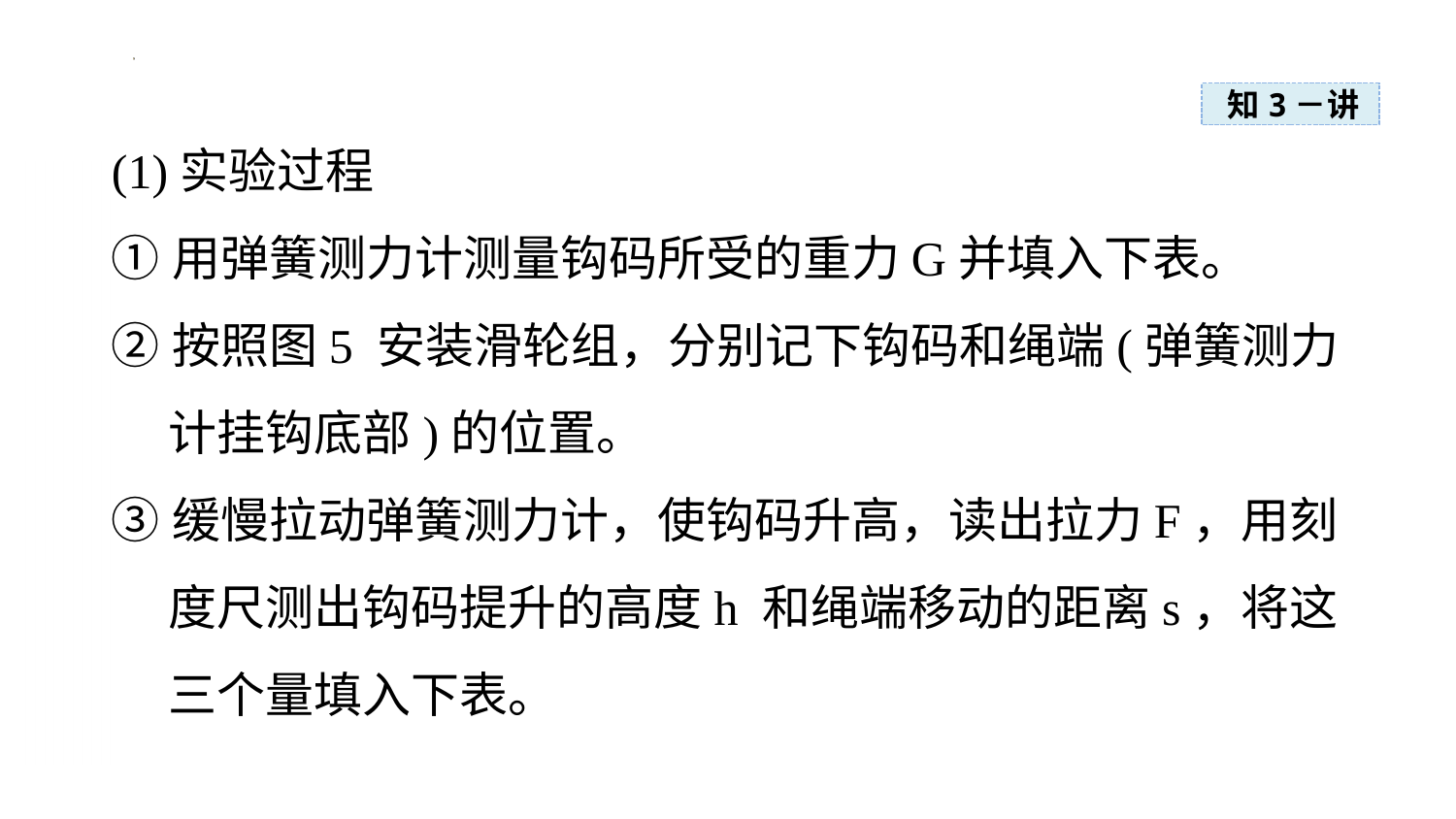

感悟新知
知3－讲

(1)实验过程
①用弹簧测力计测量钩码所受的重力G并填入下表。
②按照图5 安装滑轮组，分别记下钩码和绳端(弹簧测力计挂钩底部)的位置。
③缓慢拉动弹簧测力计，使钩码升高，读出拉力F，用刻度尺测出钩码提升的高度h 和绳端移动的距离s，将这三个量填入下表。